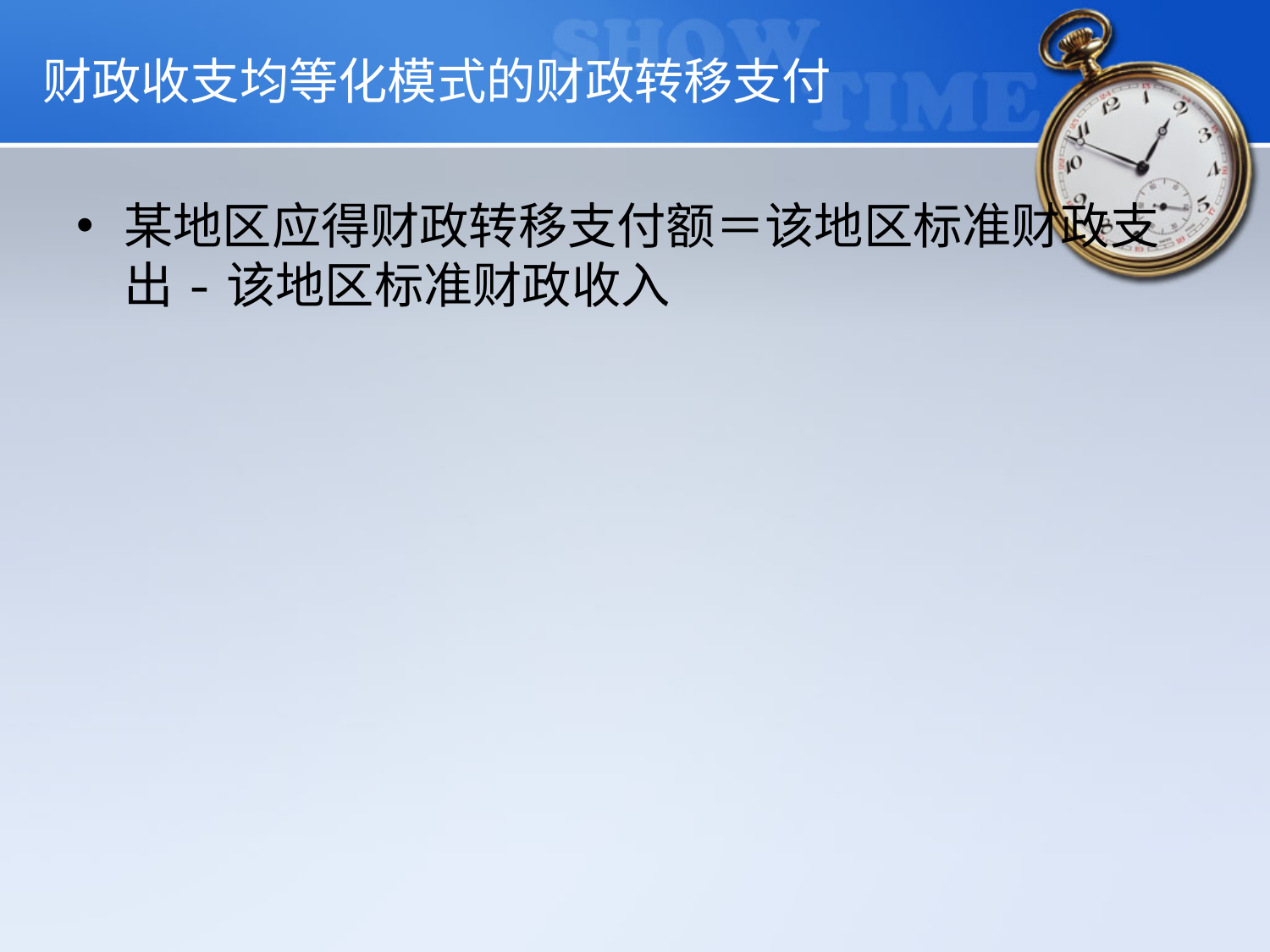

# 财政收支均等化模式的财政转移支付
某地区应得财政转移支付额＝该地区标准财政支出-该地区标准财政收入